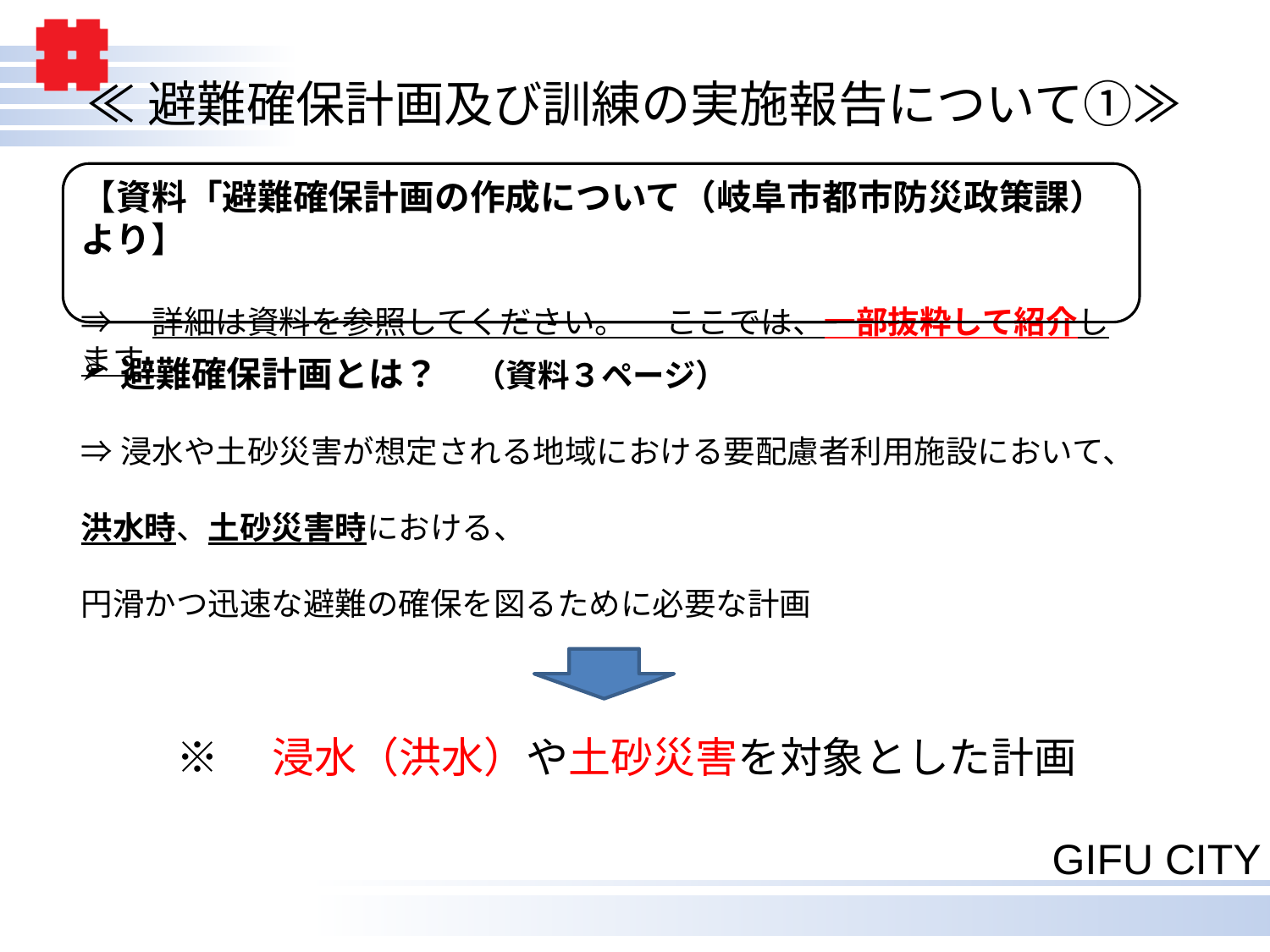

# ≪避難確保計画及び訓練の実施報告について①≫

【資料「避難確保計画の作成について（岐阜市都市防災政策課）より】

⇒　詳細は資料を参照してください。　 ここでは、一部抜粋して紹介します。
避難確保計画とは？　（資料３ページ）

⇒浸水や土砂災害が想定される地域における要配慮者利用施設において、

洪水時、土砂災害時における、

円滑かつ迅速な避難の確保を図るために必要な計画

※　浸水（洪水）や土砂災害を対象とした計画